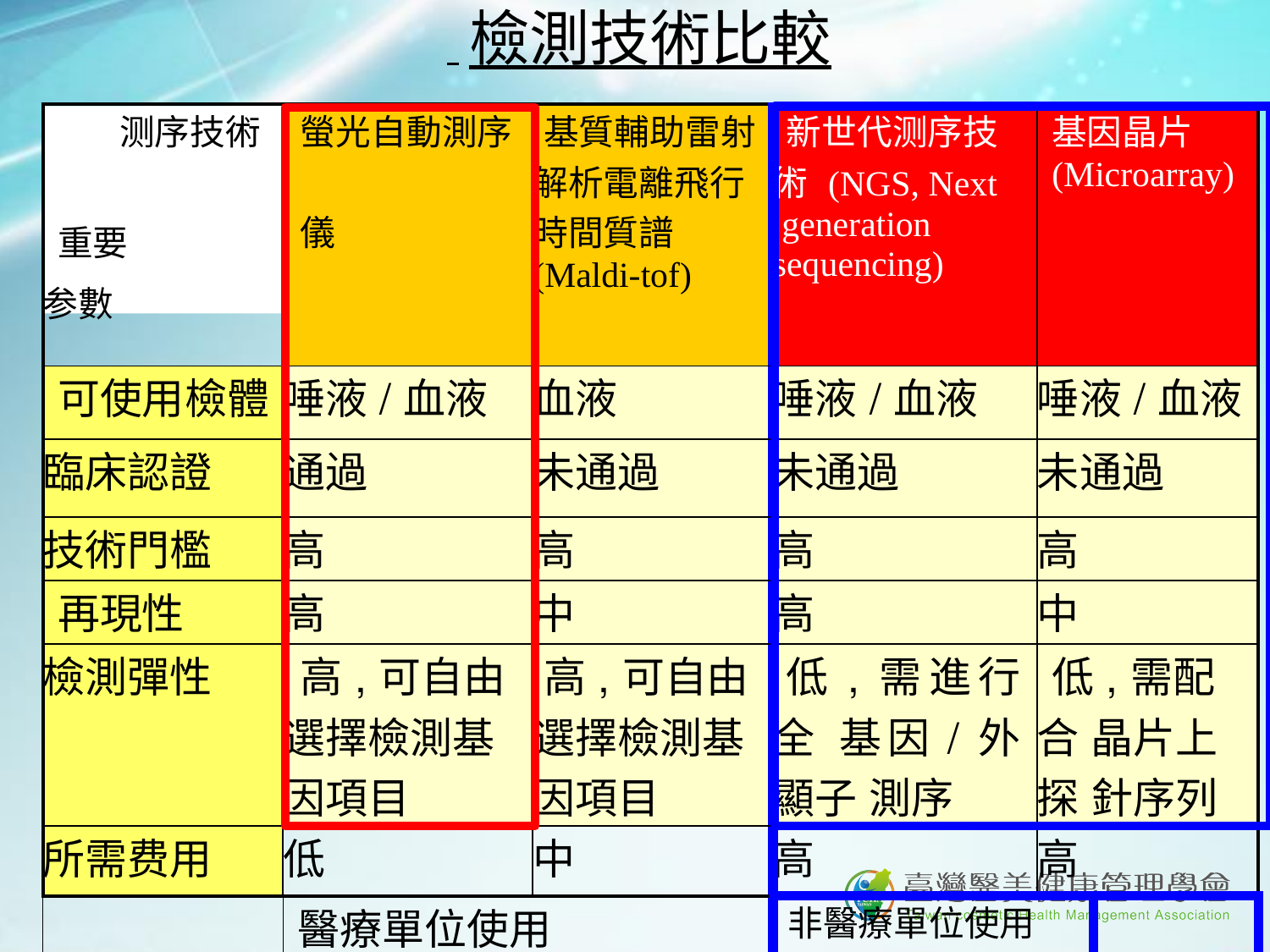

# 檢測技術比較
| 测序技術 重要 参數 | 螢光自動測序 儀 | 基質輔助雷射 解析電離飛行 時間質譜 (Maldi-tof) | 新世代测序技 術 (NGS, Next generation sequencing) | 基因晶片 (Microarray) |  |
| --- | --- | --- | --- | --- | --- |
| 可使用檢體 | 唾液/血液 | 血液 | 唾液/血液 | 唾液/血液 |  |
| 臨床認證 | 通過 | 未通過 | 未通過 | 未通過 |  |
| 技術門檻 | 高 | 高 | 高 | 高 |  |
| 再現性 | 高 | 中 | 高 | 中 |  |
| 檢測彈性 | 高,可自由 選擇檢測基 因項目 | 高,可自由 選擇檢測基 因項目 | 低,需進行全 基因/外顯子 測序 | 低,需配合 晶片上探 針序列 |  |
| 所需费用 | 低 | 中 | 高 | 高 |  |
|  | 醫療單位使用 |  | 非醫療單位使用 |  |  |